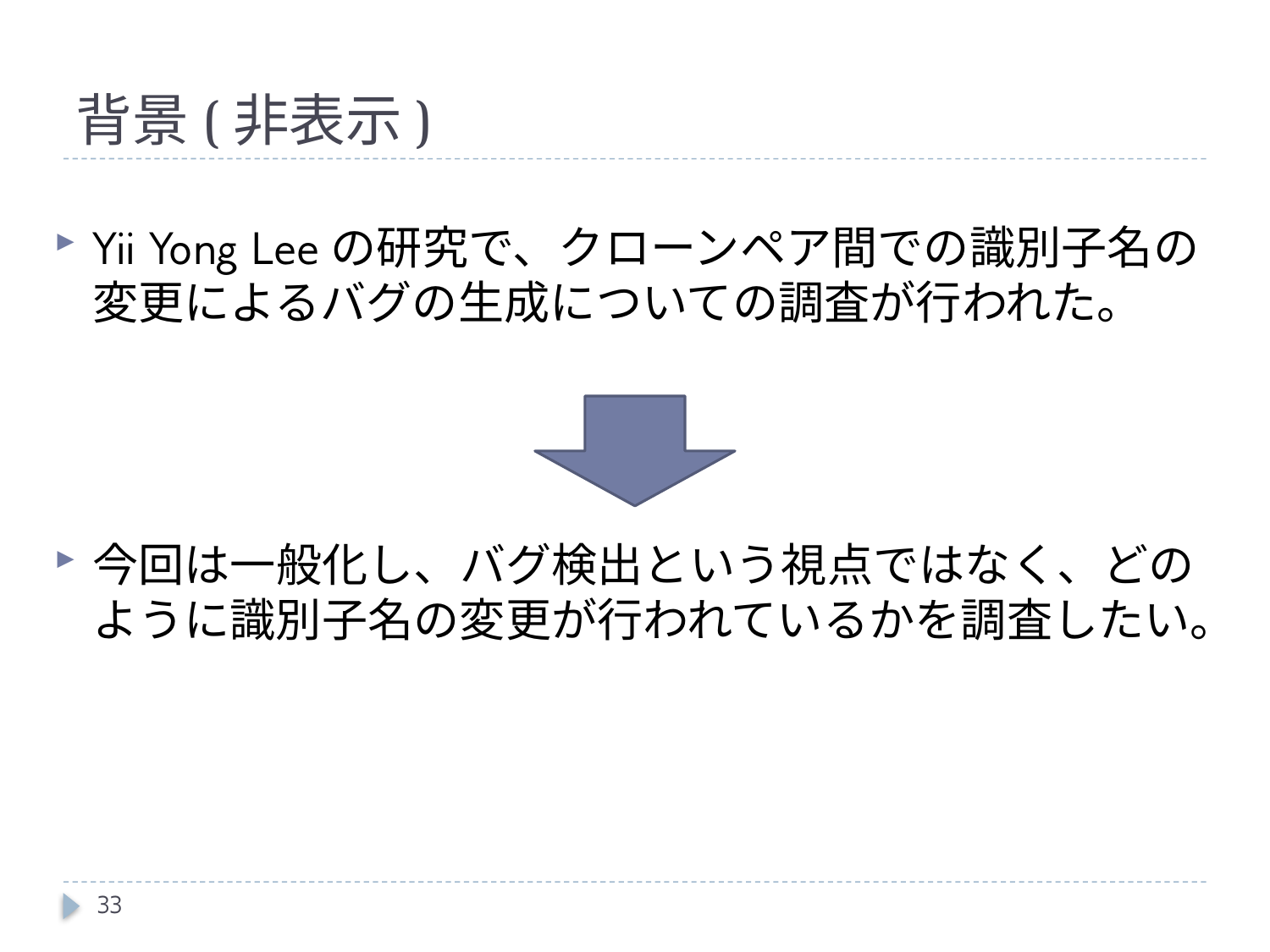

# 背景(非表示)
Yii Yong Leeの研究で、クローンペア間での識別子名の変更によるバグの生成についての調査が行われた。

今回は一般化し、バグ検出という視点ではなく、どのように識別子名の変更が行われているかを調査したい。

33